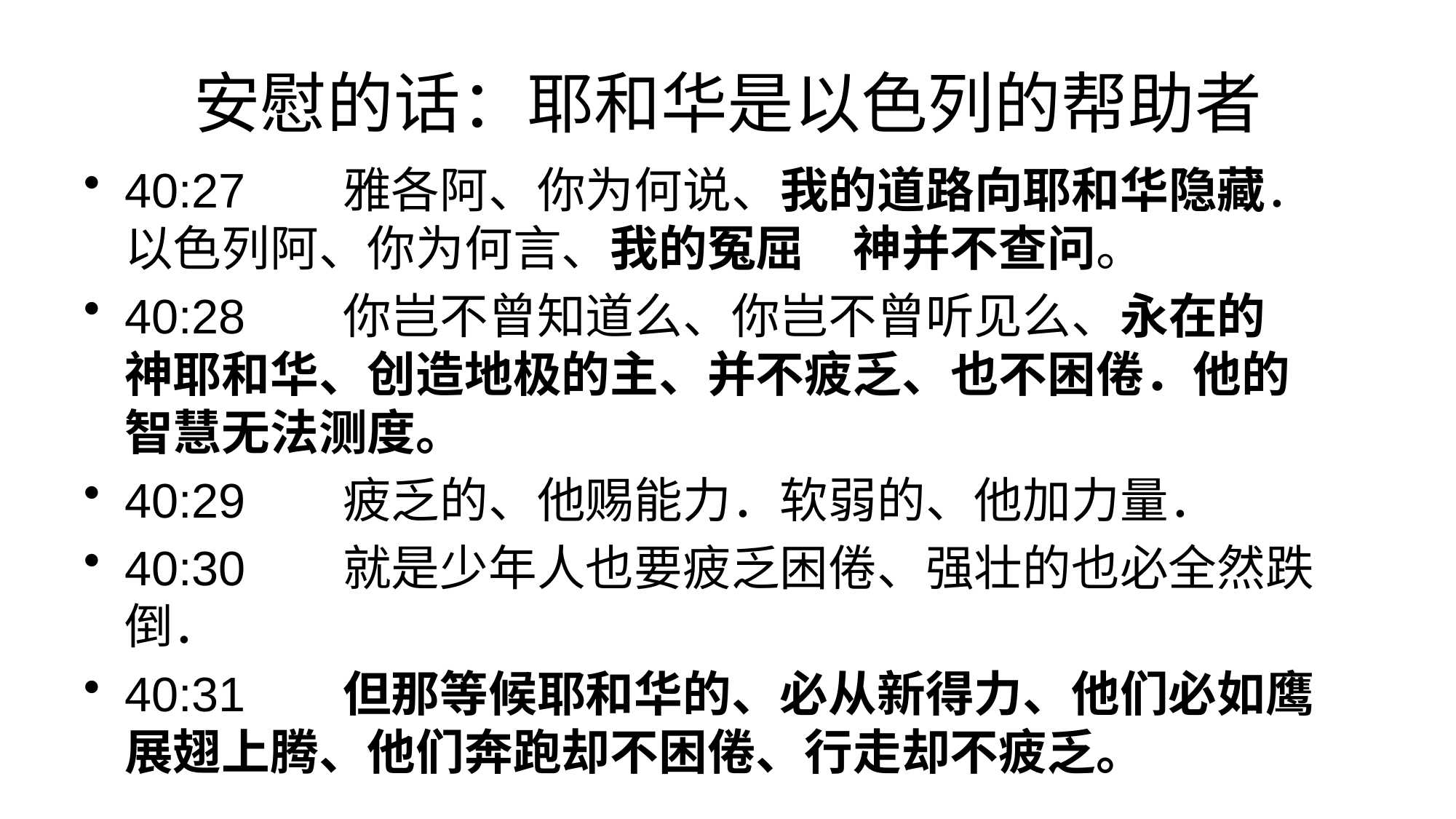

# 安慰的话：耶和华是以色列的帮助者
40:27	雅各阿、你为何说、我的道路向耶和华隐藏．以色列阿、你为何言、我的冤屈　神并不查问。
40:28	你岂不曾知道么、你岂不曾听见么、永在的　神耶和华、创造地极的主、并不疲乏、也不困倦．他的智慧无法测度。
40:29	疲乏的、他赐能力．软弱的、他加力量．
40:30	就是少年人也要疲乏困倦、强壮的也必全然跌倒．
40:31	但那等候耶和华的、必从新得力、他们必如鹰展翅上腾、他们奔跑却不困倦、行走却不疲乏。